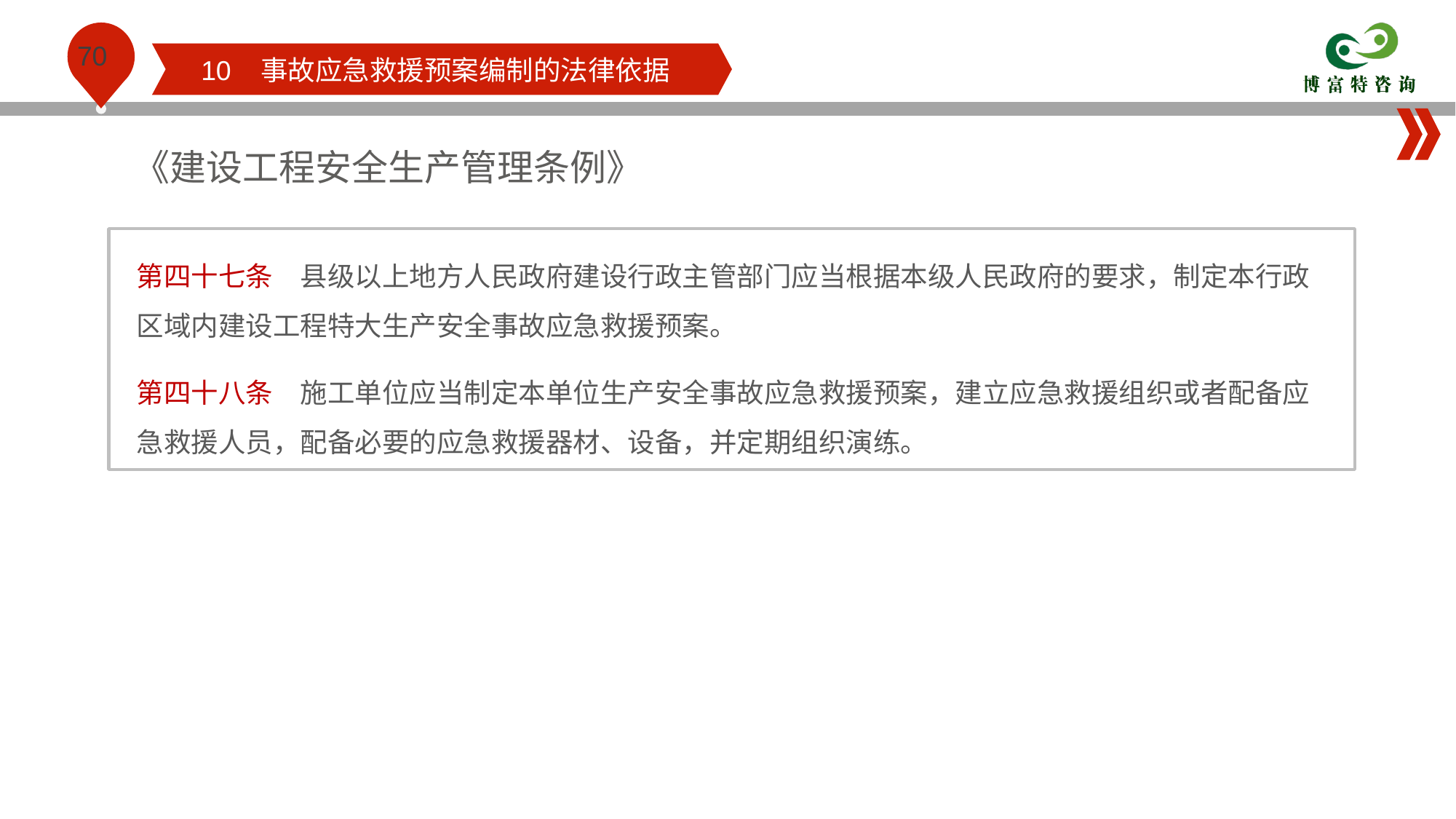

10   事故应急救援预案编制的法律依据
《建设工程安全生产管理条例》

第四十七条　县级以上地方人民政府建设行政主管部门应当根据本级人民政府的要求，制定本行政区域内建设工程特大生产安全事故应急救援预案。
第四十八条　施工单位应当制定本单位生产安全事故应急救援预案，建立应急救援组织或者配备应急救援人员，配备必要的应急救援器材、设备，并定期组织演练。